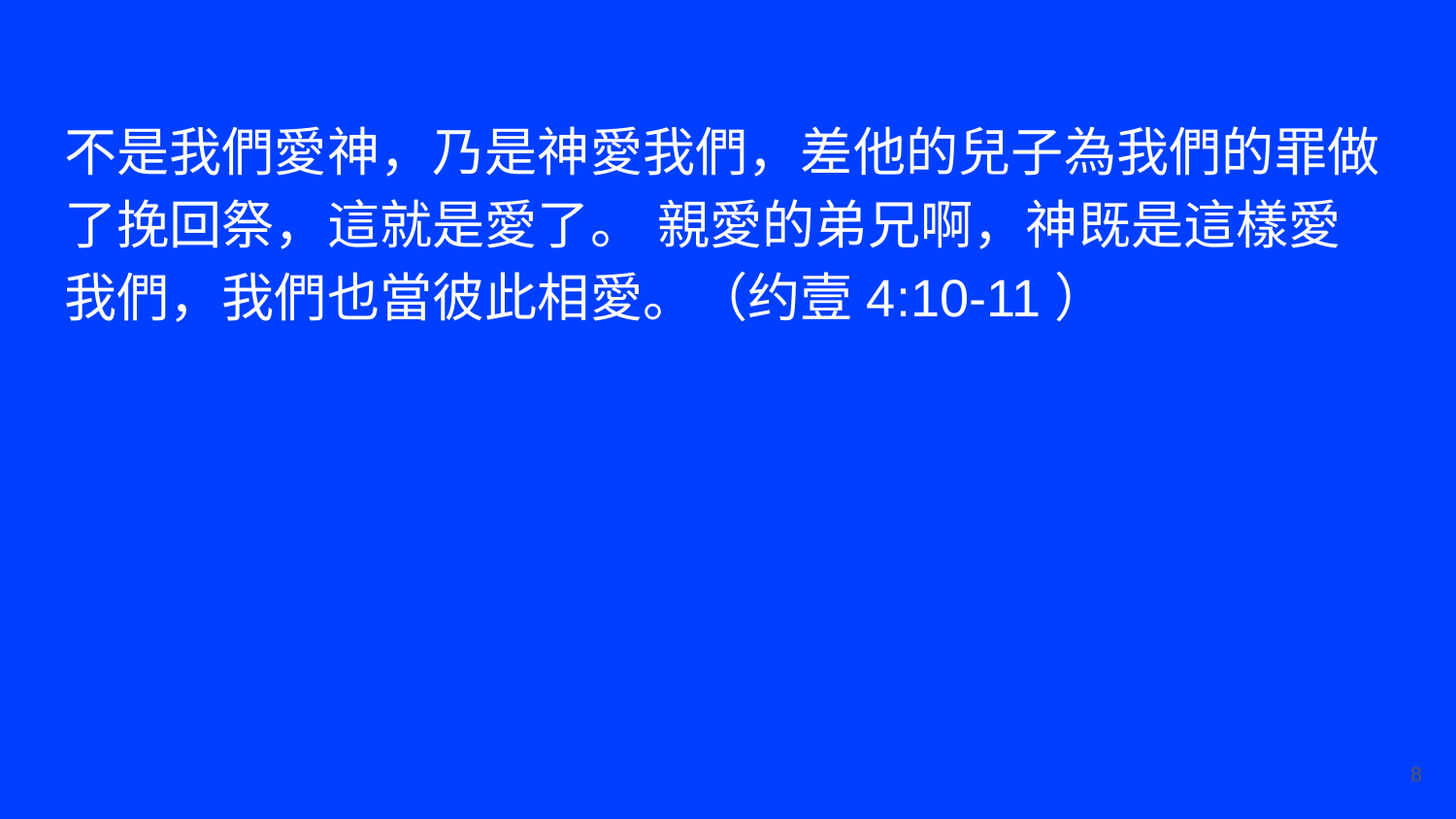

不是我們愛神，乃是神愛我們，差他的兒子為我們的罪做了挽回祭，這就是愛了。 親愛的弟兄啊，神既是這樣愛我們，我們也當彼此相愛。（约壹4:10-11）

8